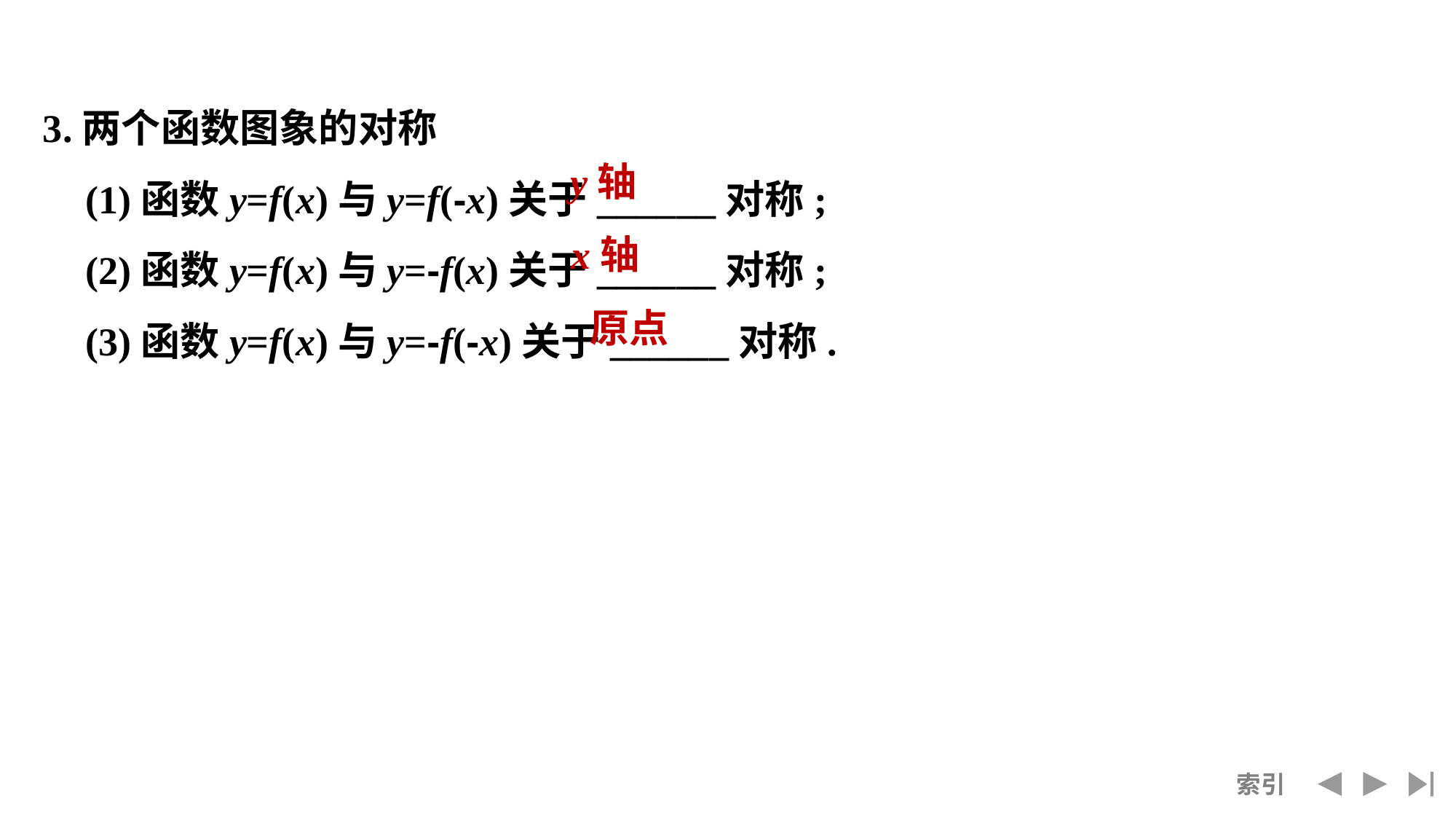

3.两个函数图象的对称
	(1)函数y=f(x)与y=f(-x)关于______对称;
	(2)函数y=f(x)与y=-f(x)关于______对称;
	(3)函数y=f(x)与y=-f(-x)关于______对称.
y轴
x轴
原点